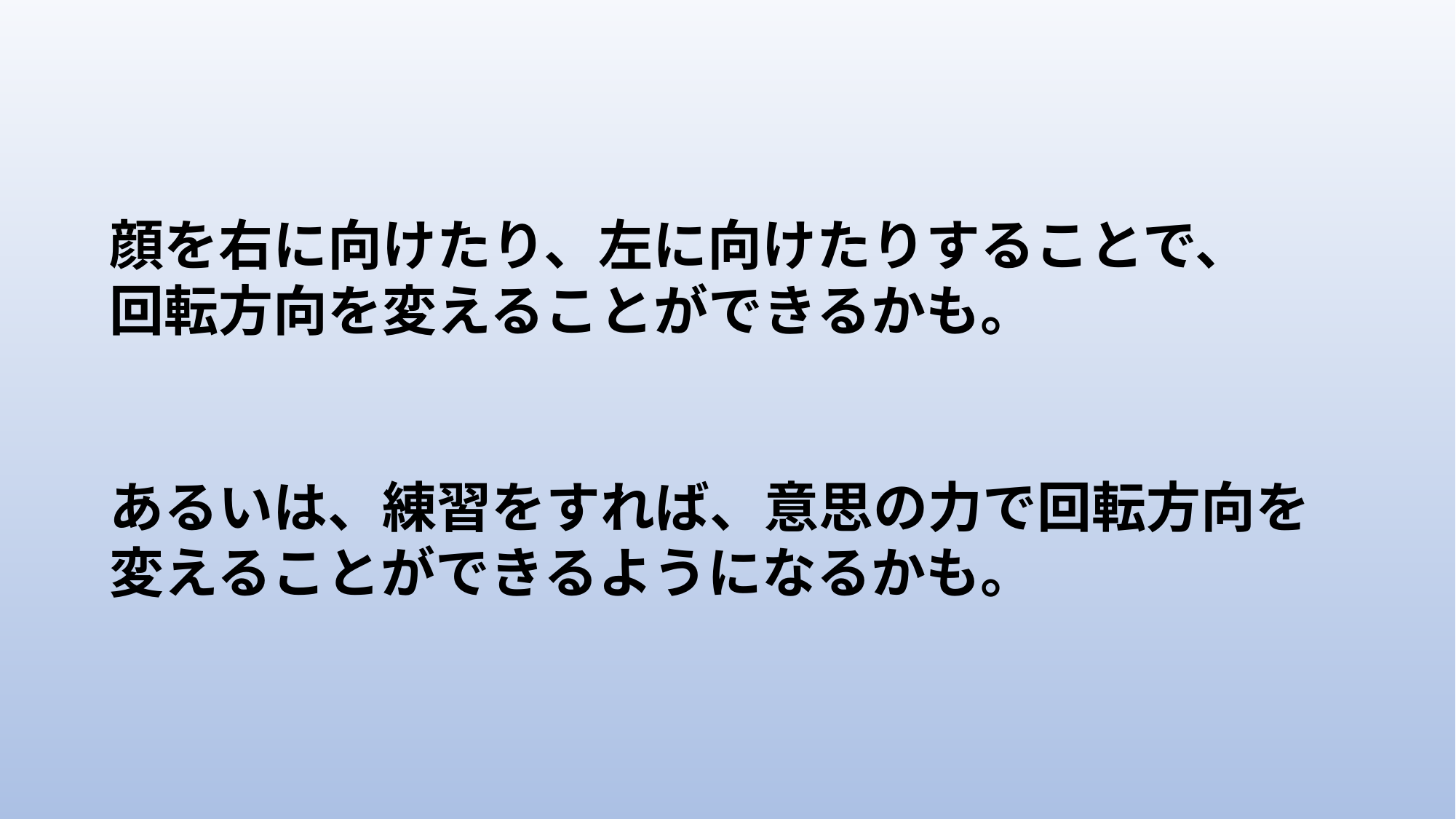

顔を右に向けたり、左に向けたりすることで、
回転方向を変えることができるかも。

あるいは、練習をすれば、意思の力で回転方向を変えることができるようになるかも。